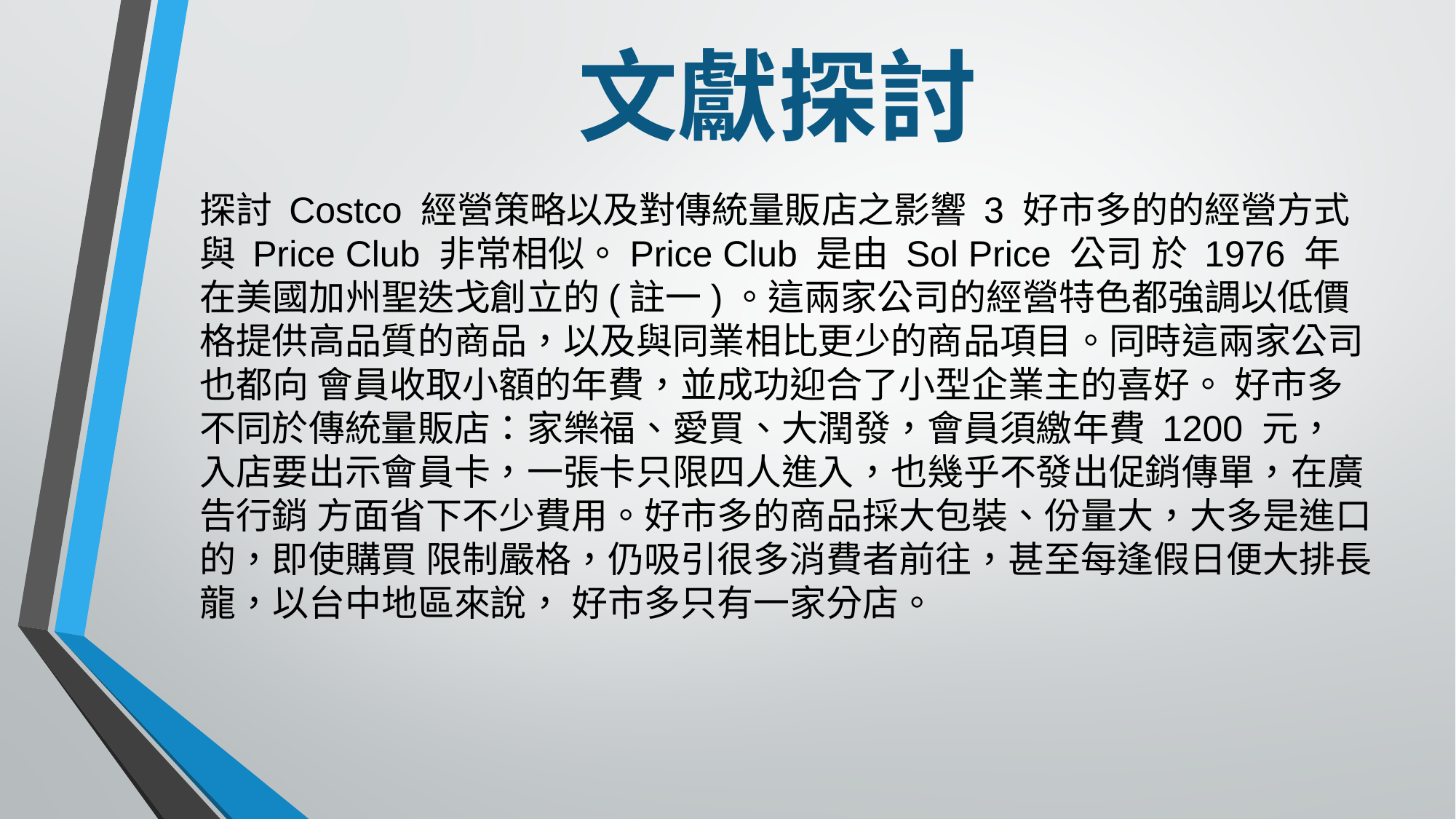

# 文獻探討
探討 Costco 經營策略以及對傳統量販店之影響 3 好市多的的經營方式與 Price Club 非常相似。Price Club 是由 Sol Price 公司 於 1976 年在美國加州聖迭戈創立的(註一)。這兩家公司的經營特色都強調以低價 格提供高品質的商品，以及與同業相比更少的商品項目。同時這兩家公司也都向 會員收取小額的年費，並成功迎合了小型企業主的喜好。 好市多不同於傳統量販店：家樂福、愛買、大潤發，會員須繳年費 1200 元， 入店要出示會員卡，一張卡只限四人進入，也幾乎不發出促銷傳單，在廣告行銷 方面省下不少費用。好市多的商品採大包裝、份量大，大多是進口的，即使購買 限制嚴格，仍吸引很多消費者前往，甚至每逢假日便大排長龍，以台中地區來說， 好市多只有一家分店。